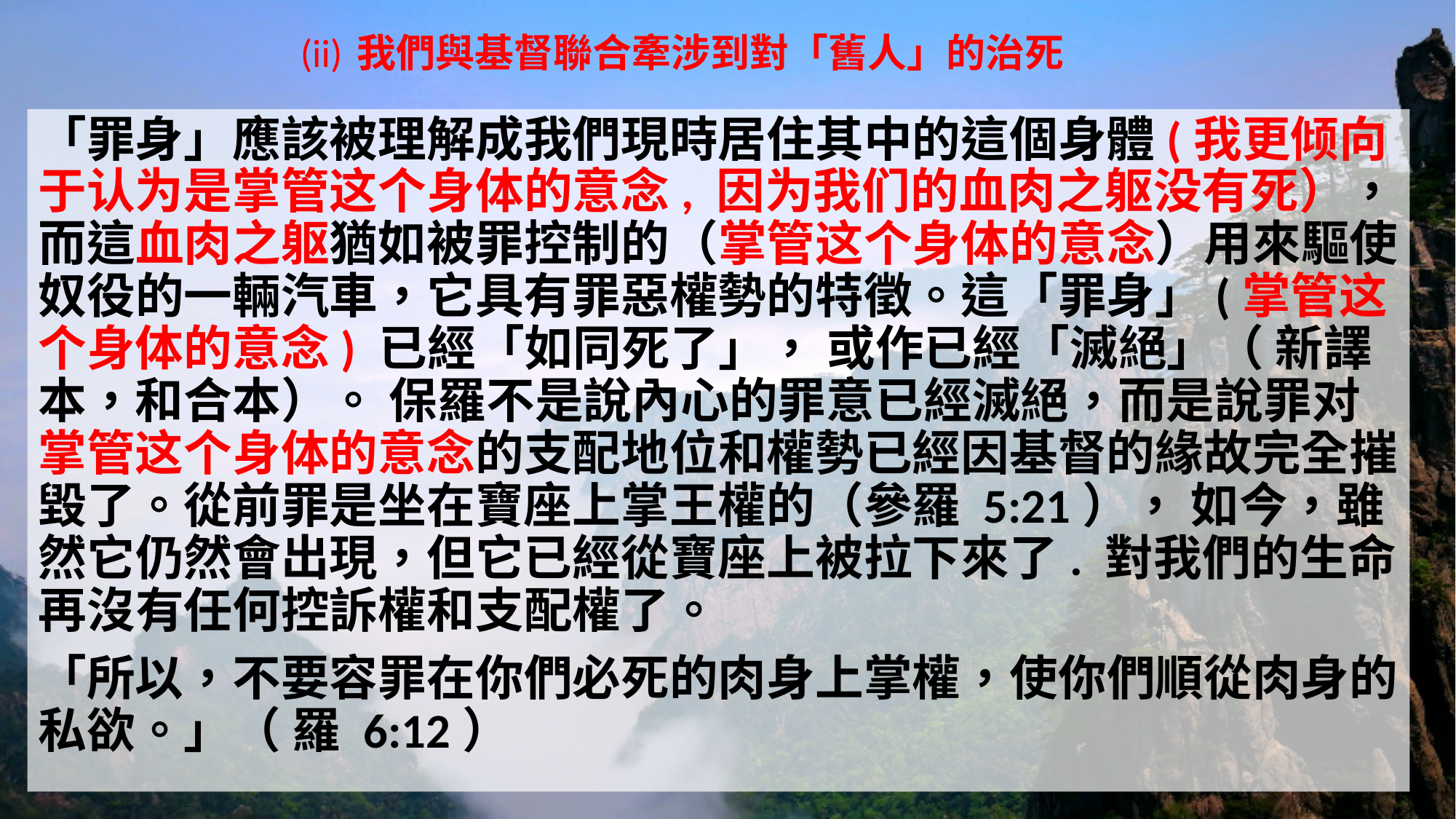

# (ii) 我們與基督聯合牽涉到對「舊人」的治死
「罪身」應該被理解成我們現時居住其中的這個身體(我更倾向于认为是掌管这个身体的意念, 因为我们的血肉之躯没有死），而這血肉之躯猶如被罪控制的（掌管这个身体的意念）用來驅使奴役的一輛汽車，它具有罪惡權勢的特徵。這「罪身」(掌管这个身体的意念) 已經「如同死了」， 或作已經「滅絕」（ 新譯本，和合本）。 保羅不是說內心的罪意已經滅絕，而是說罪对掌管这个身体的意念的支配地位和權勢已經因基督的緣故完全摧毀了。從前罪是坐在寶座上掌王權的（參羅 5:21）， 如今，雖然它仍然會出現，但它已經從寶座上被拉下來了. 對我們的生命再沒有任何控訴權和支配權了。
「所以，不要容罪在你們必死的肉身上掌權，使你們順從肉身的私欲。」（ 羅 6:12）